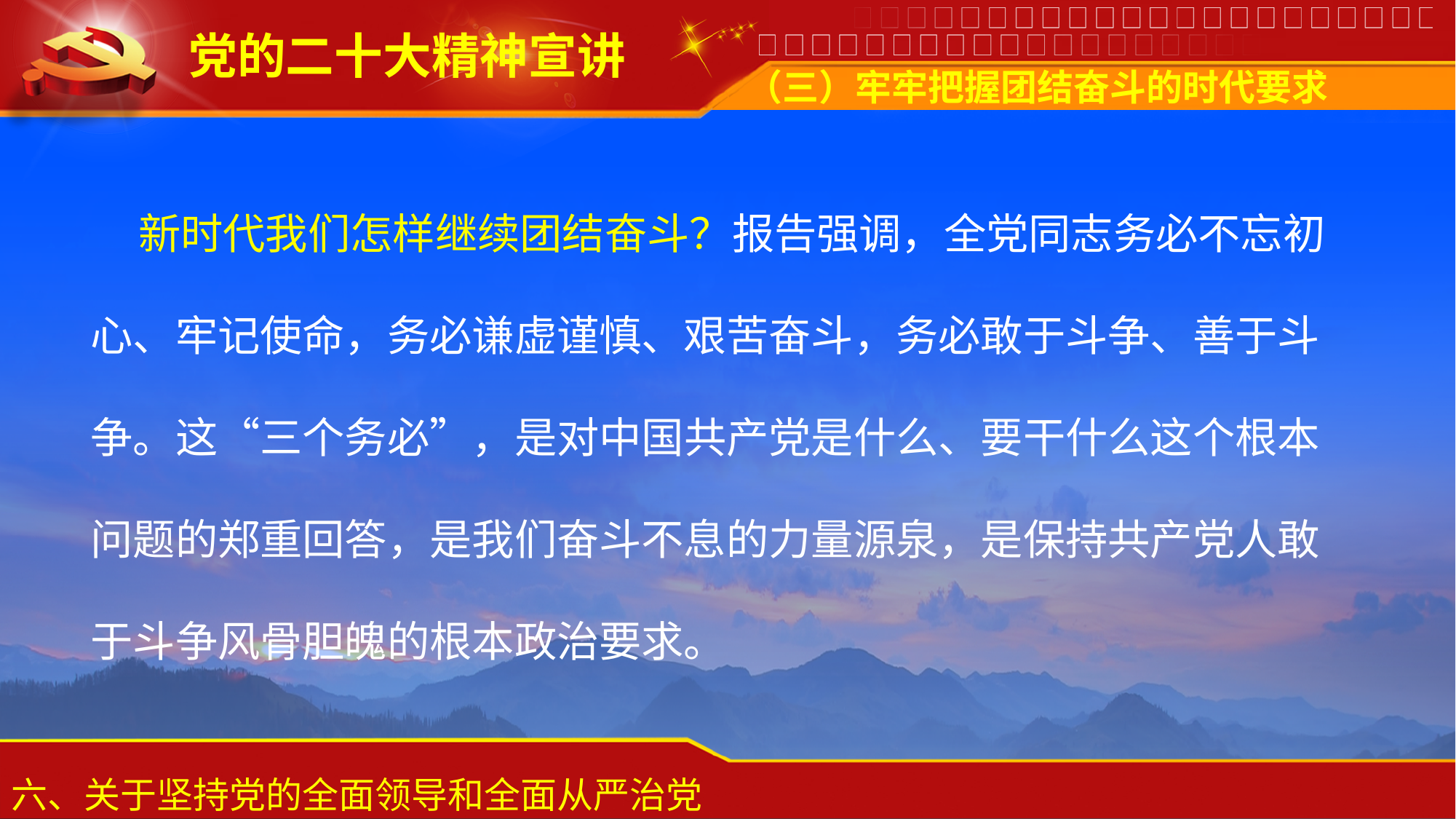

党的二十大精神宣讲
（三）牢牢把握团结奋斗的时代要求
    新时代我们怎样继续团结奋斗？报告强调，全党同志务必不忘初心、牢记使命，务必谦虚谨慎、艰苦奋斗，务必敢于斗争、善于斗争。这“三个务必”，是对中国共产党是什么、要干什么这个根本问题的郑重回答，是我们奋斗不息的力量源泉，是保持共产党人敢于斗争风骨胆魄的根本政治要求。
六、关于坚持党的全面领导和全面从严治党